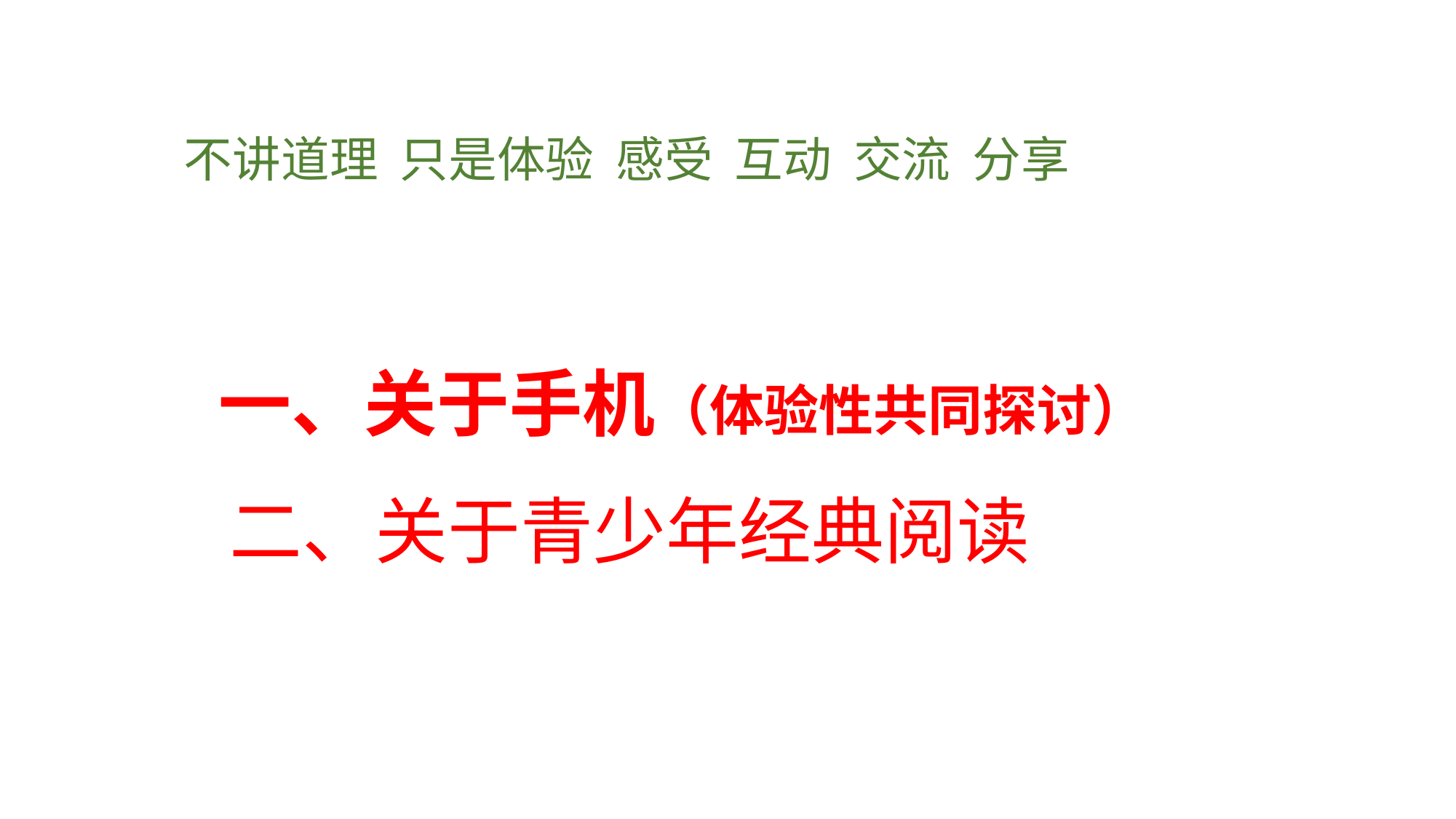

不讲道理  只是体验  感受  互动  交流  分享

# 一、关于手机（体验性共同探讨）
   二、关于青少年经典阅读